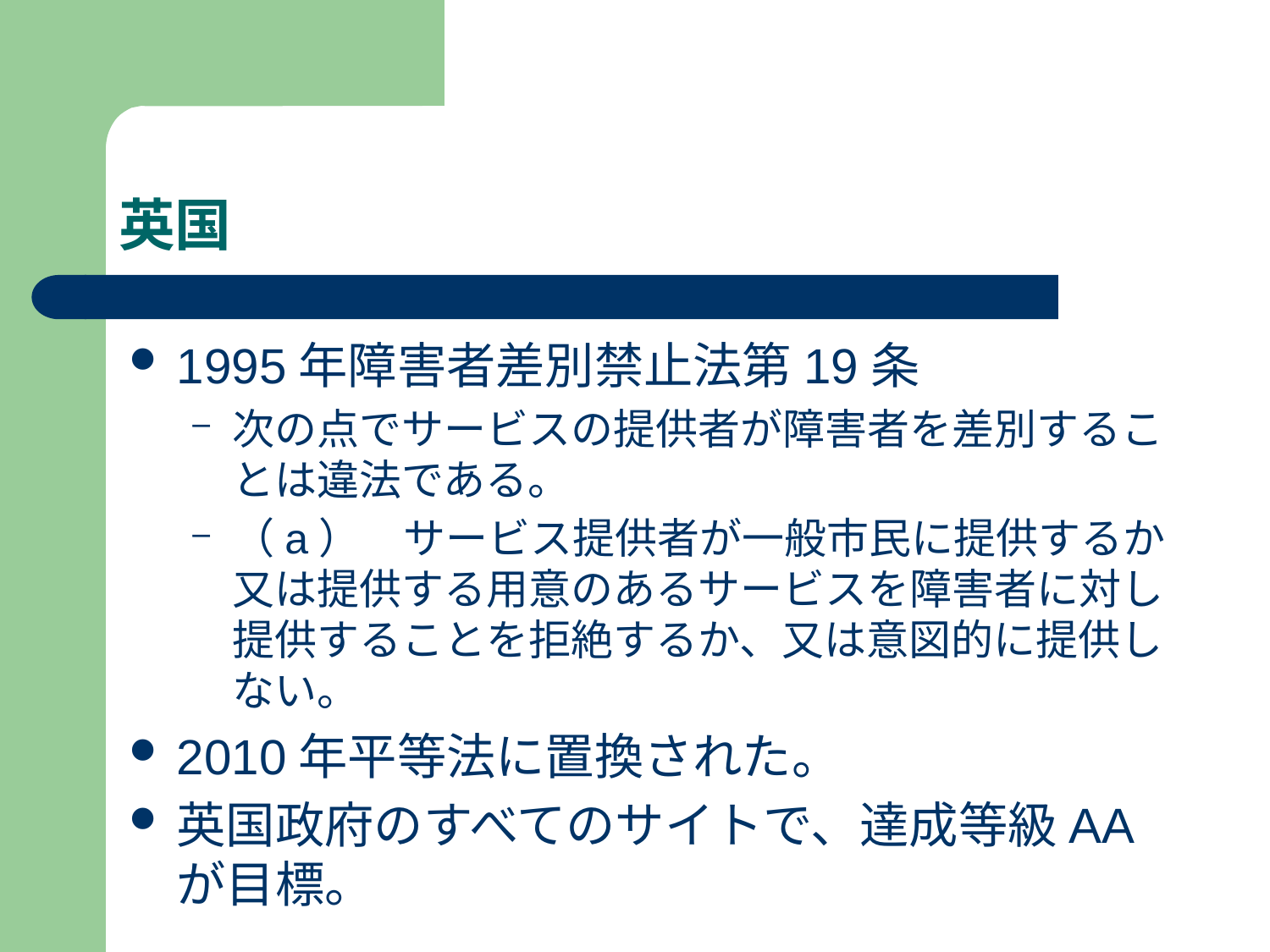

# 英国
1995年障害者差別禁止法第19条
次の点でサービスの提供者が障害者を差別することは違法である。
（a）　サービス提供者が一般市民に提供するか又は提供する用意のあるサービスを障害者に対し提供することを拒絶するか、又は意図的に提供しない。
2010年平等法に置換された。
英国政府のすべてのサイトで、達成等級AAが目標。